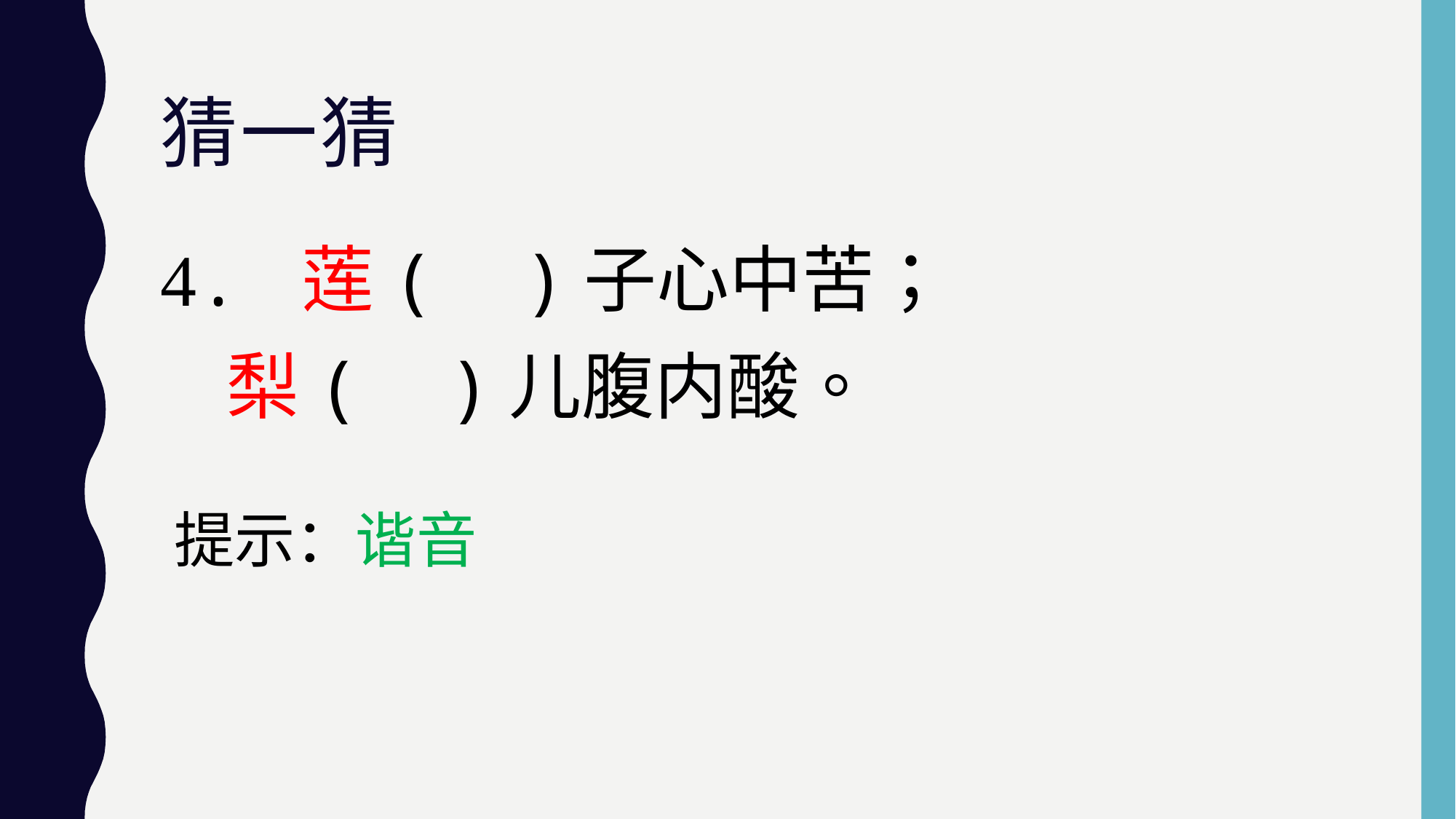

# 猜一猜
4. 莲(  )子心中苦；
   梨(  )儿腹内酸。
提示：谐音